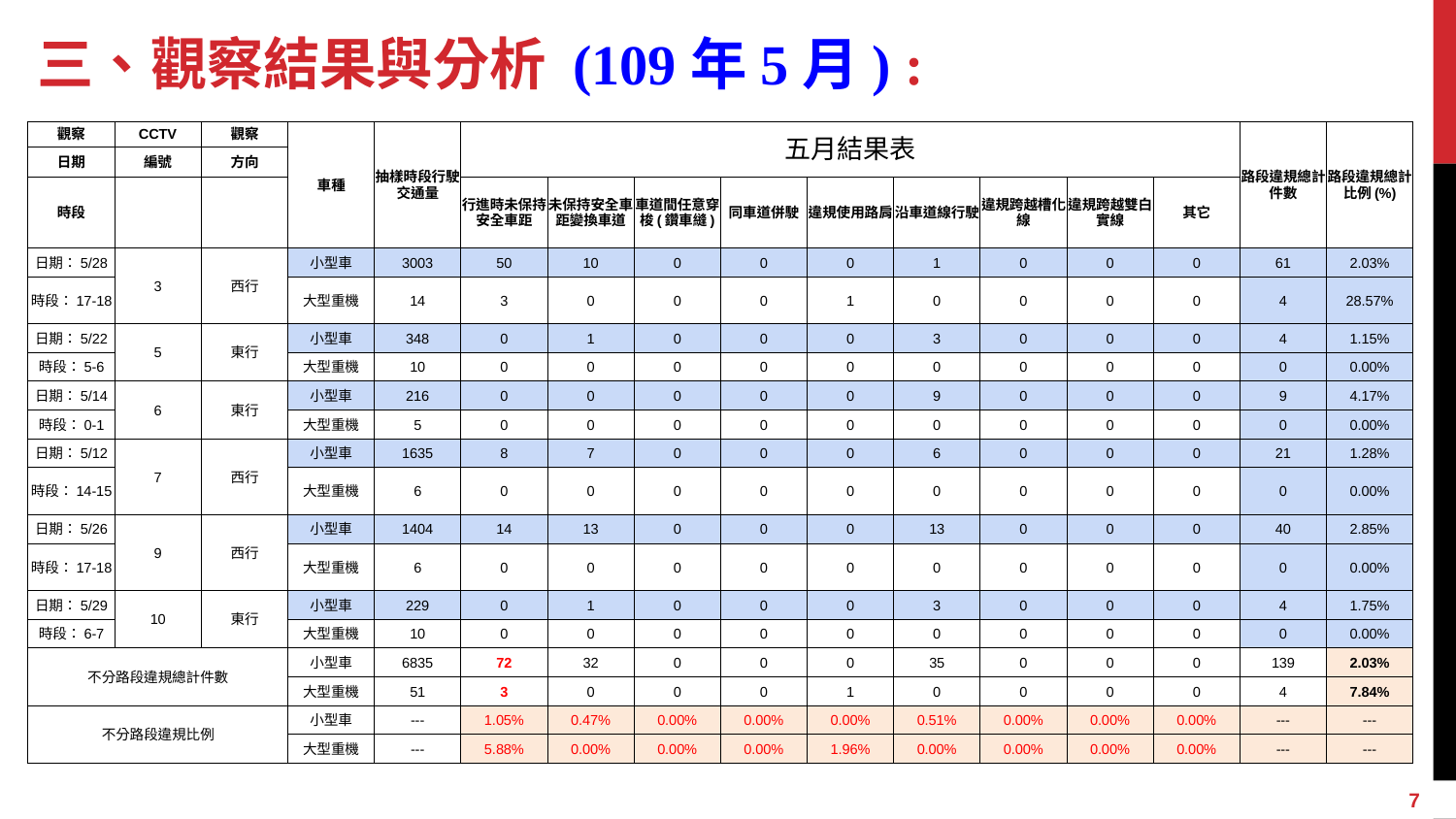

# 三、觀察結果與分析 (109年5月) :
| 觀察 | CCTV | 觀察 | 車種 | 抽樣時段行駛交通量 | 五月結果表 |  |  |  |  |  |  |  |  | 路段違規總計件數 | 路段違規總計比例(%) |
| --- | --- | --- | --- | --- | --- | --- | --- | --- | --- | --- | --- | --- | --- | --- | --- |
| 日期 | 編號 | 方向 |  |  |  |  |  |  |  |  |  |  |  |  |  |
| 時段 |  |  |  |  | 行進時未保持安全車距 | 未保持安全車距變換車道 | 車道間任意穿梭(鑽車縫) | 同車道併駛 | 違規使用路肩 | 沿車道線行駛 | 違規跨越槽化線 | 違規跨越雙白實線 | 其它 |  |  |
| 日期：5/28 | 3 | 西行 | 小型車 | 3003 | 50 | 10 | 0 | 0 | 0 | 1 | 0 | 0 | 0 | 61 | 2.03% |
| 時段：17-18 |  |  | 大型重機 | 14 | 3 | 0 | 0 | 0 | 1 | 0 | 0 | 0 | 0 | 4 | 28.57% |
| 日期：5/22 | 5 | 東行 | 小型車 | 348 | 0 | 1 | 0 | 0 | 0 | 3 | 0 | 0 | 0 | 4 | 1.15% |
| 時段：5-6 |  |  | 大型重機 | 10 | 0 | 0 | 0 | 0 | 0 | 0 | 0 | 0 | 0 | 0 | 0.00% |
| 日期：5/14 | 6 | 東行 | 小型車 | 216 | 0 | 0 | 0 | 0 | 0 | 9 | 0 | 0 | 0 | 9 | 4.17% |
| 時段：0-1 |  |  | 大型重機 | 5 | 0 | 0 | 0 | 0 | 0 | 0 | 0 | 0 | 0 | 0 | 0.00% |
| 日期：5/12 | 7 | 西行 | 小型車 | 1635 | 8 | 7 | 0 | 0 | 0 | 6 | 0 | 0 | 0 | 21 | 1.28% |
| 時段：14-15 |  |  | 大型重機 | 6 | 0 | 0 | 0 | 0 | 0 | 0 | 0 | 0 | 0 | 0 | 0.00% |
| 日期：5/26 | 9 | 西行 | 小型車 | 1404 | 14 | 13 | 0 | 0 | 0 | 13 | 0 | 0 | 0 | 40 | 2.85% |
| 時段：17-18 |  |  | 大型重機 | 6 | 0 | 0 | 0 | 0 | 0 | 0 | 0 | 0 | 0 | 0 | 0.00% |
| 日期：5/29 | 10 | 東行 | 小型車 | 229 | 0 | 1 | 0 | 0 | 0 | 3 | 0 | 0 | 0 | 4 | 1.75% |
| 時段：6-7 |  |  | 大型重機 | 10 | 0 | 0 | 0 | 0 | 0 | 0 | 0 | 0 | 0 | 0 | 0.00% |
| 不分路段違規總計件數 |  |  | 小型車 | 6835 | 72 | 32 | 0 | 0 | 0 | 35 | 0 | 0 | 0 | 139 | 2.03% |
|  |  |  | 大型重機 | 51 | 3 | 0 | 0 | 0 | 1 | 0 | 0 | 0 | 0 | 4 | 7.84% |
| 不分路段違規比例 |  |  | 小型車 | --- | 1.05% | 0.47% | 0.00% | 0.00% | 0.00% | 0.51% | 0.00% | 0.00% | 0.00% | --- | --- |
|  |  |  | 大型重機 | --- | 5.88% | 0.00% | 0.00% | 0.00% | 1.96% | 0.00% | 0.00% | 0.00% | 0.00% | --- | --- |
7